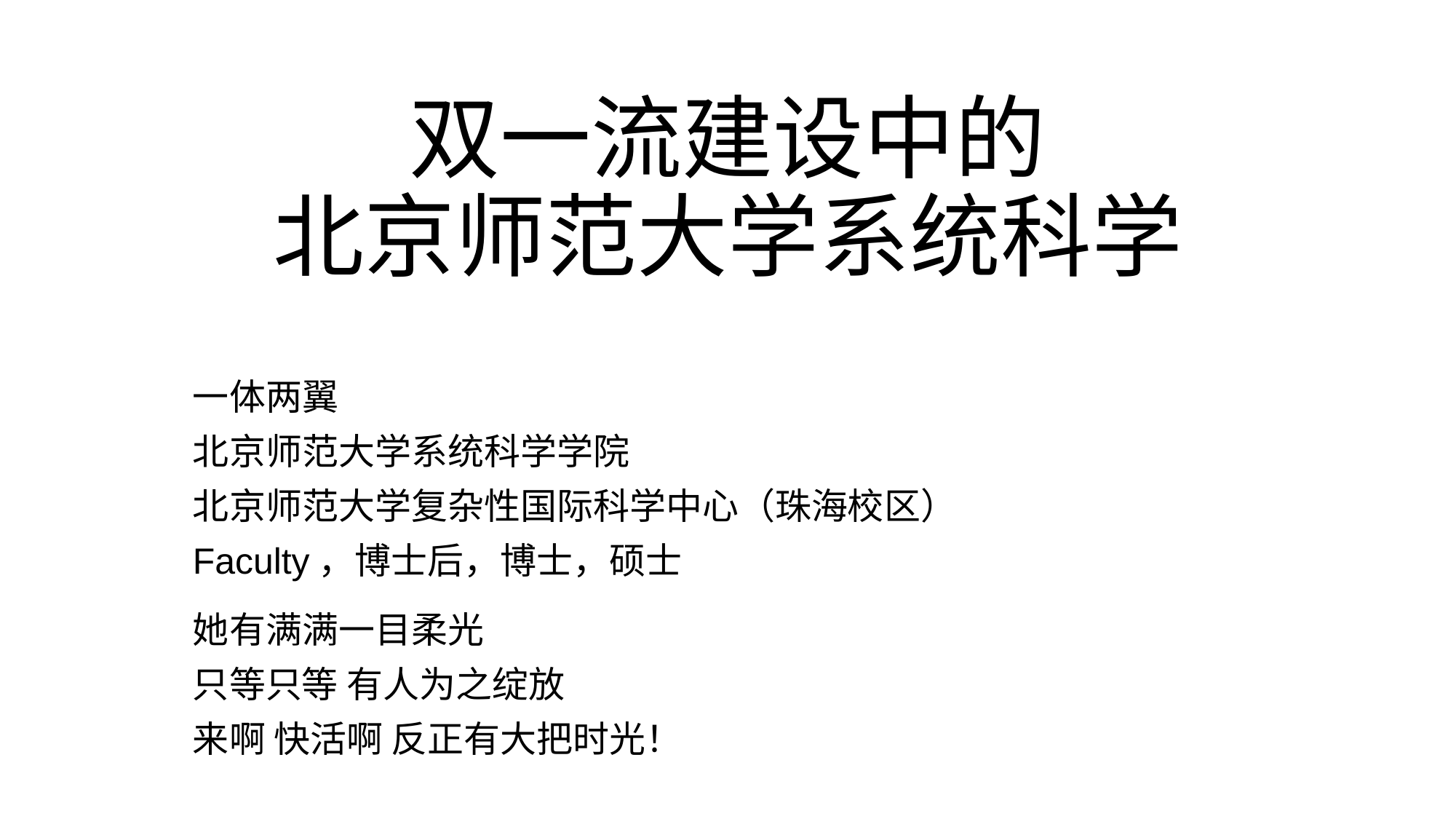

# 双一流建设中的 北京师范大学系统科学

一体两翼
北京师范大学系统科学学院
北京师范大学复杂性国际科学中心（珠海校区）
Faculty，博士后，博士，硕士

她有满满一目柔光
只等只等 有人为之绽放
来啊 快活啊 反正有大把时光！